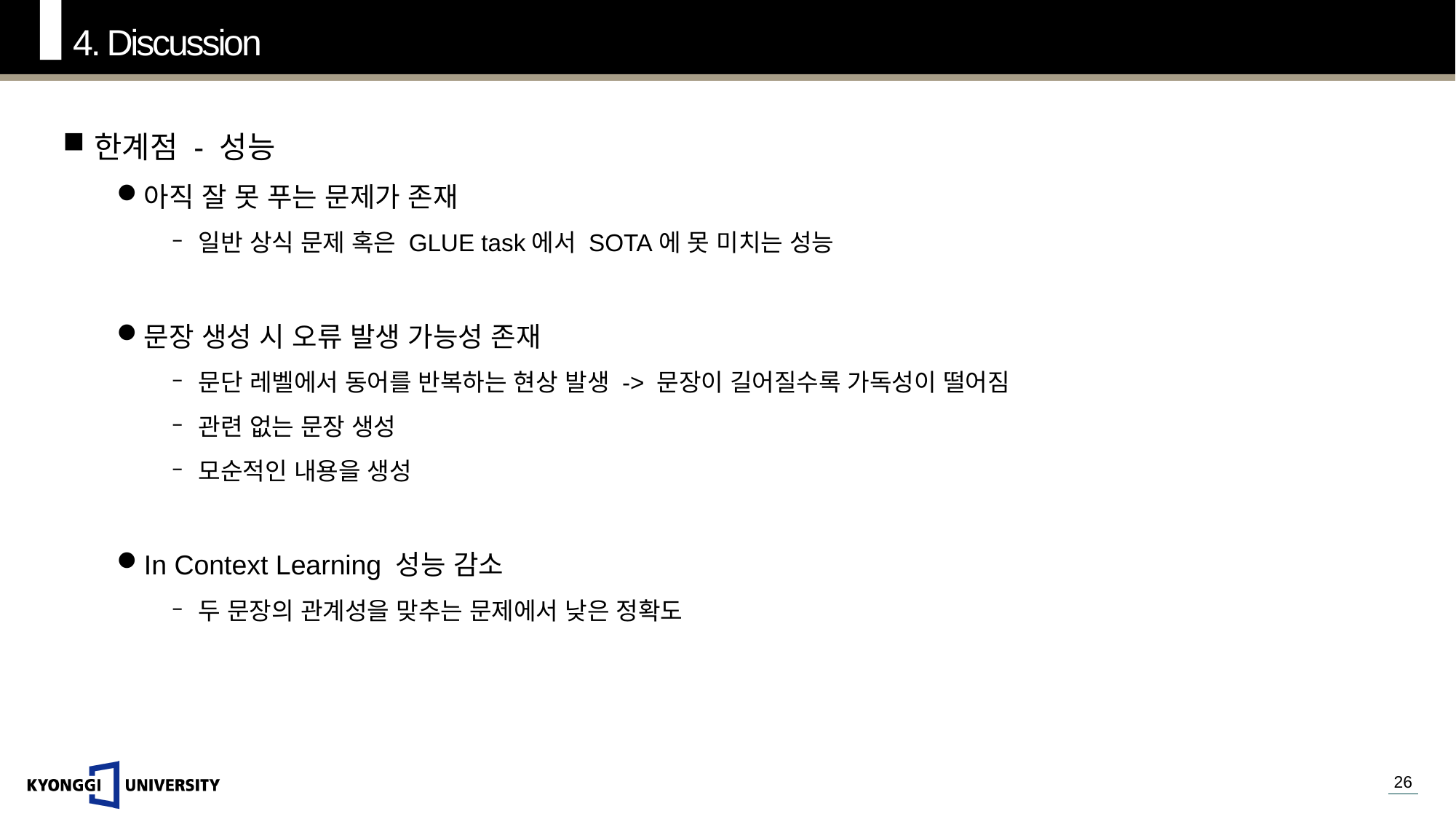

4. Discussion
한계점 - 성능
아직 잘 못 푸는 문제가 존재
일반 상식 문제 혹은 GLUE task에서 SOTA에 못 미치는 성능

문장 생성 시 오류 발생 가능성 존재
문단 레벨에서 동어를 반복하는 현상 발생 -> 문장이 길어질수록 가독성이 떨어짐
관련 없는 문장 생성
모순적인 내용을 생성

In Context Learning 성능 감소
두 문장의 관계성을 맞추는 문제에서 낮은 정확도